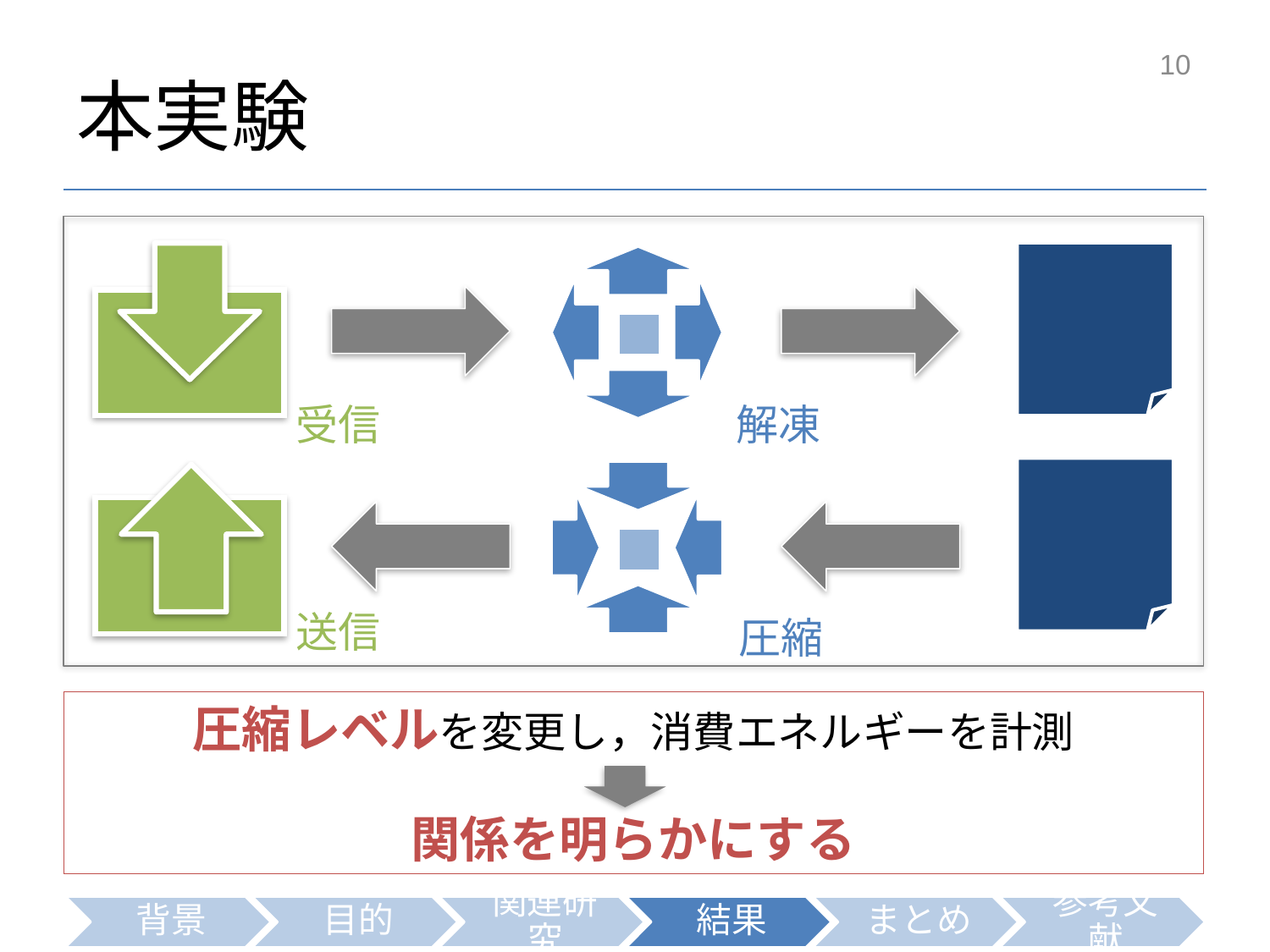

# 本実験
10

受信
解凍

送信
圧縮
圧縮レベルを変更し，消費エネルギーを計測

関係を明らかにする